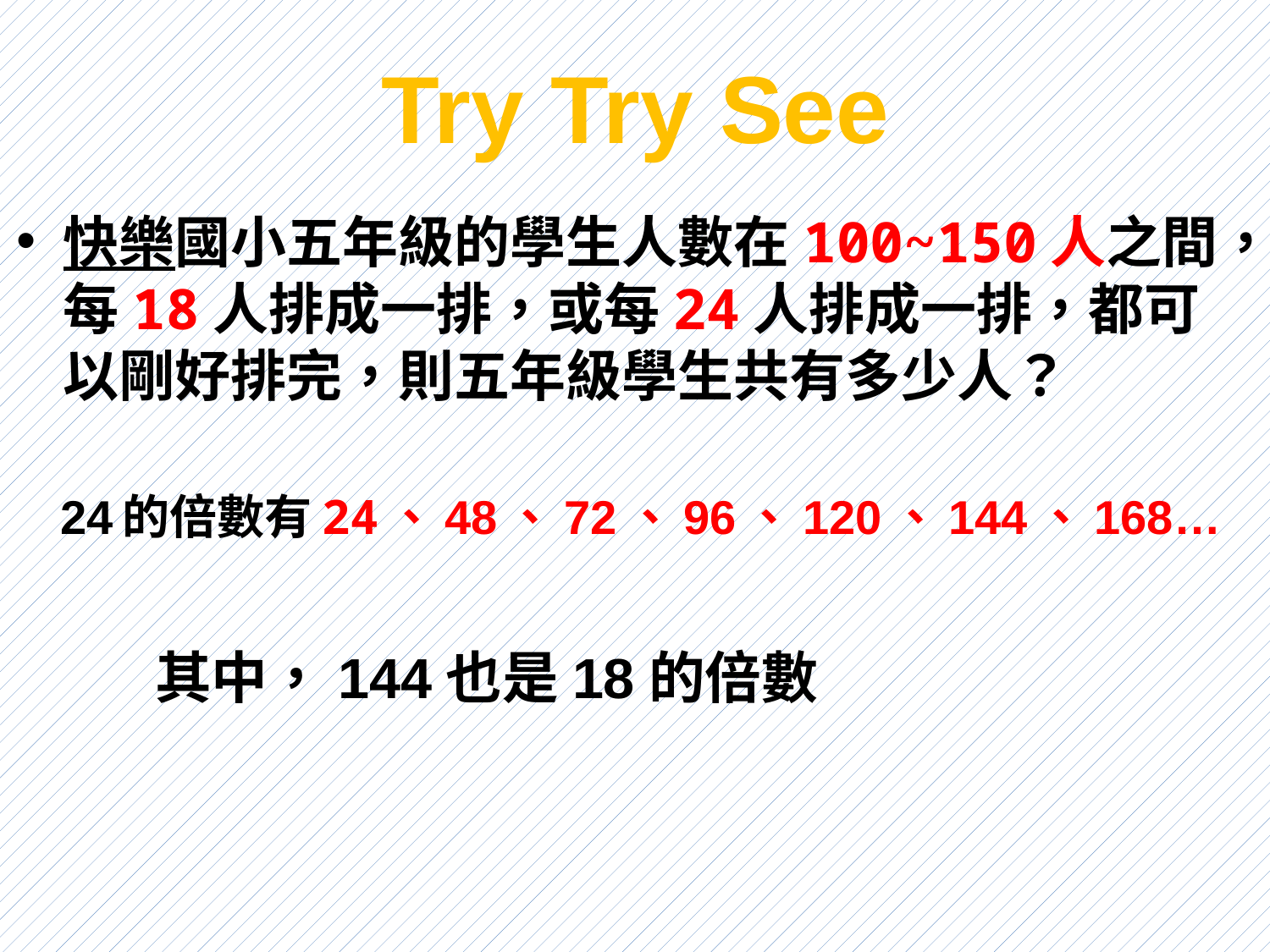

# Try Try See
快樂國小五年級的學生人數在100~150人之間，每18人排成一排，或每24人排成一排，都可以剛好排完，則五年級學生共有多少人？
24的倍數有24、48、72、96、120、144、168…
其中，144也是18的倍數